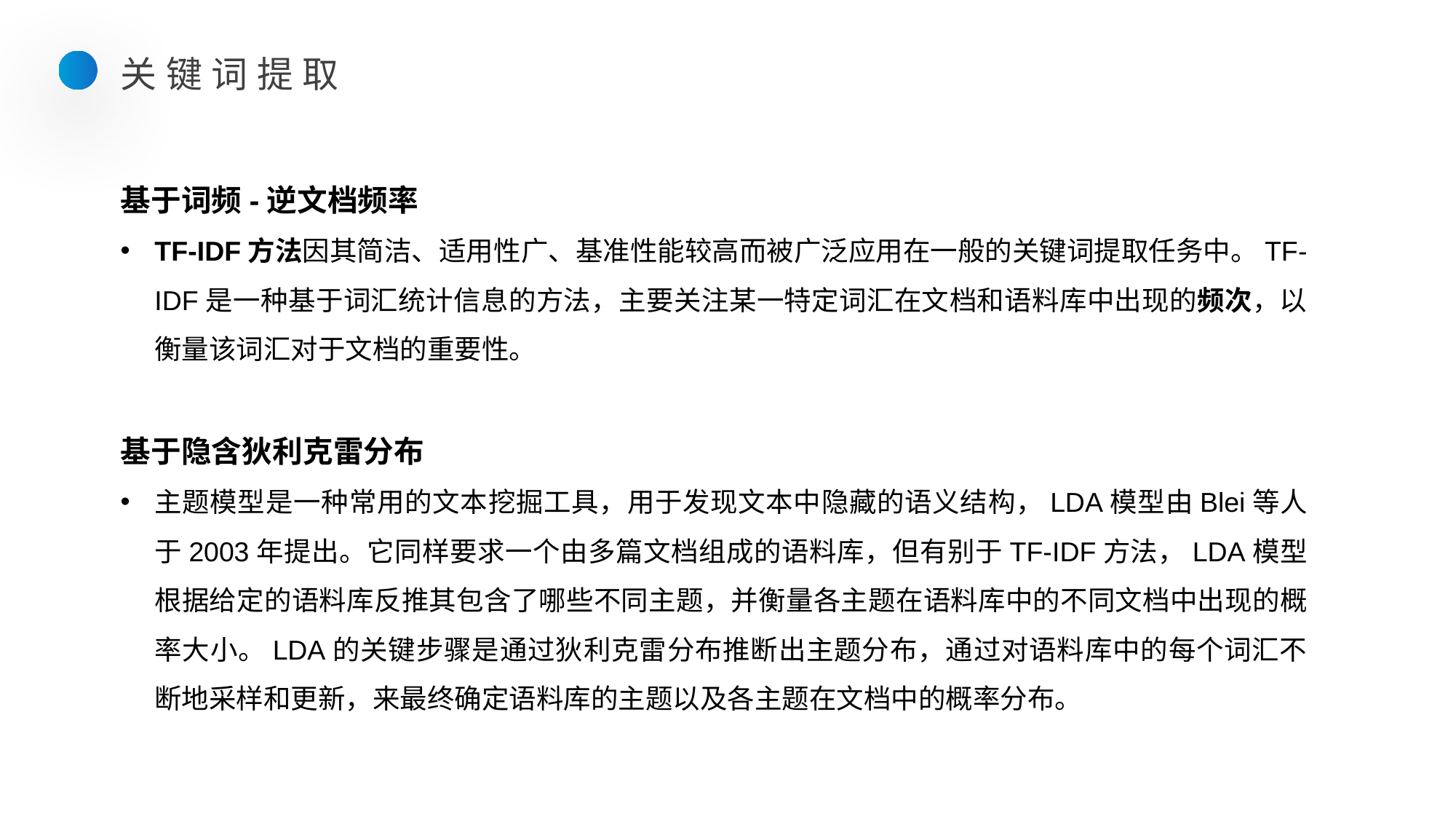

关键词提取

基于词频-逆文档频率
TF-IDF方法因其简洁、适用性广、基准性能较高而被广泛应用在一般的关键词提取任务中。TF-IDF是一种基于词汇统计信息的方法，主要关注某一特定词汇在文档和语料库中出现的频次，以衡量该词汇对于文档的重要性。

基于隐含狄利克雷分布
主题模型是一种常用的文本挖掘工具，用于发现文本中隐藏的语义结构，LDA模型由Blei等人于2003年提出。它同样要求一个由多篇文档组成的语料库，但有别于TF-IDF方法，LDA模型根据给定的语料库反推其包含了哪些不同主题，并衡量各主题在语料库中的不同文档中出现的概率大小。LDA的关键步骤是通过狄利克雷分布推断出主题分布，通过对语料库中的每个词汇不断地采样和更新，来最终确定语料库的主题以及各主题在文档中的概率分布。